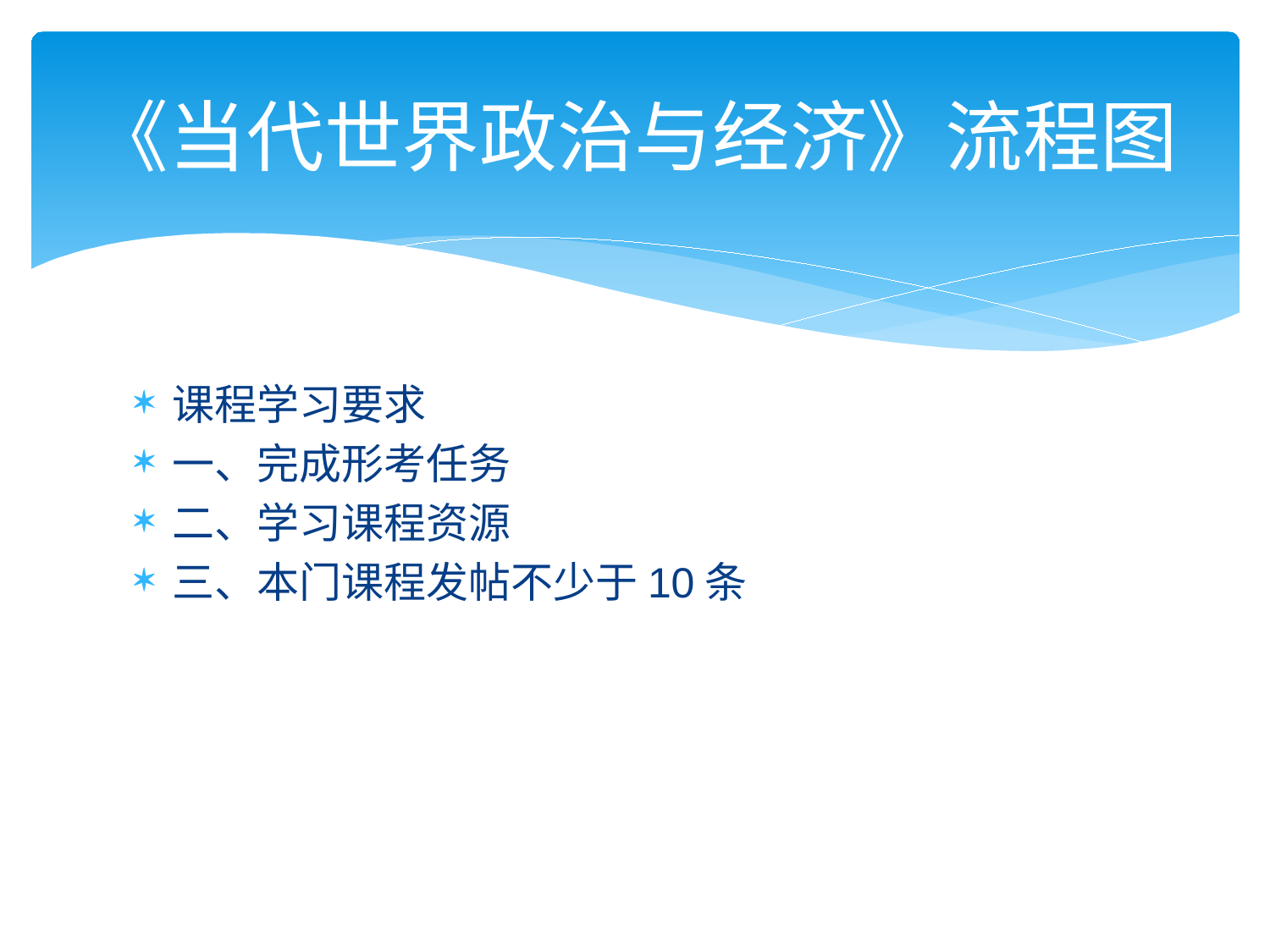

# 《当代世界政治与经济》流程图
课程学习要求
一、完成形考任务
二、学习课程资源
三、本门课程发帖不少于10条